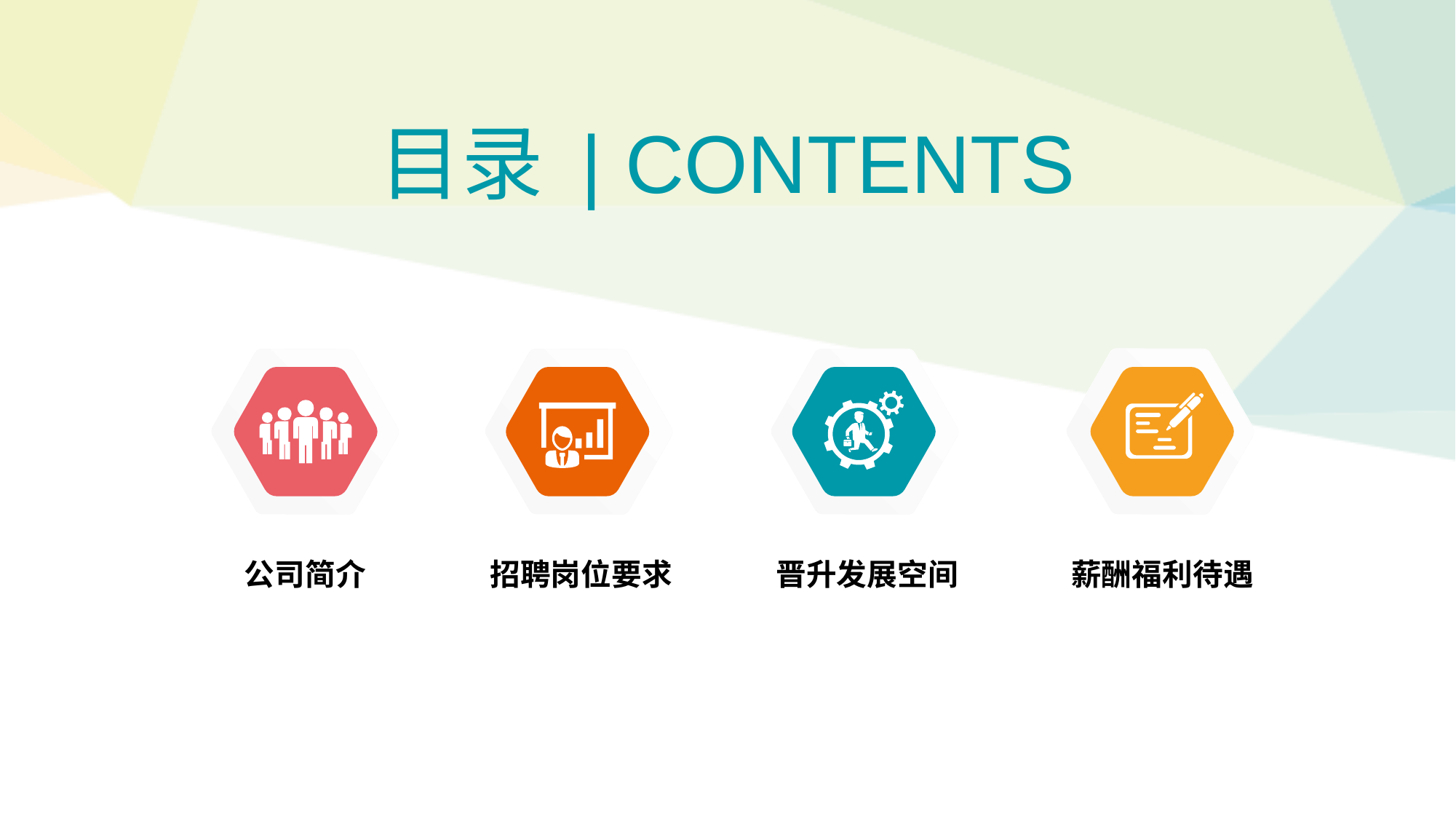

目录 | CONTENTS

公司简介
招聘岗位要求
晋升发展空间
薪酬福利待遇